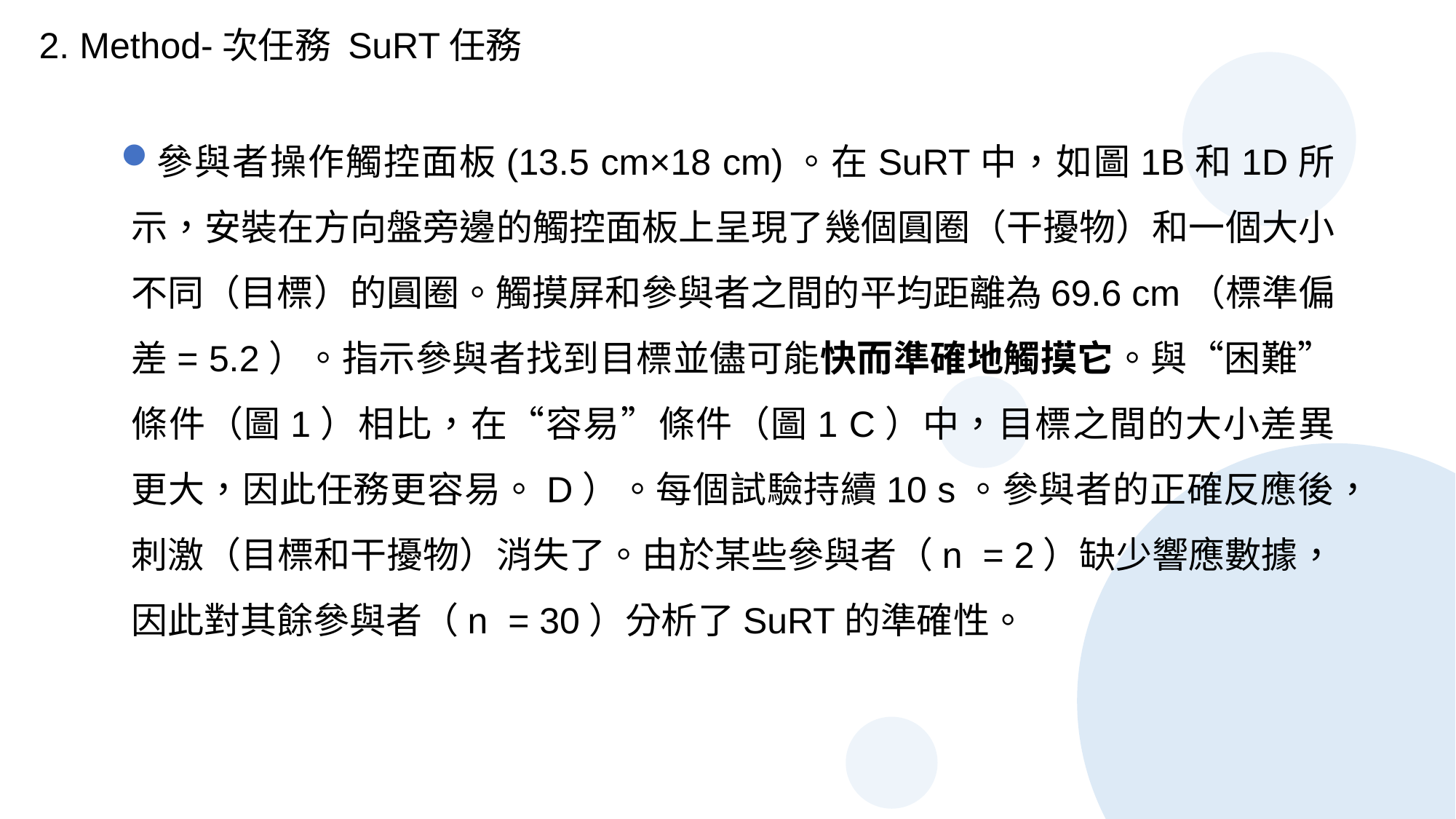

2. Method-次任務 SuRT任務

參與者操作觸控面板(13.5 cm×18 cm)。在SuRT中，如圖1B和1D所示，安裝在方向盤旁邊的觸控面板上呈現了幾個圓圈（干擾物）和一個大小不同（目標）的圓圈。觸摸屏和參與者之間的平均距離為69.6 cm（標準偏差= 5.2）。指示參與者找到目標並儘可能快而準確地觸摸它。與“困難”條件（圖1）相比，在“容易”條件（圖1 C）中，目標之間的大小差異更大，因此任務更容易。D）。每個試驗持續10 s。參與者的正確反應後，刺激（目標和干擾物）消失了。由於某些參與者（n  = 2）缺少響應數據，因此對其餘參與者（n  = 30）分析了SuRT的準確性。